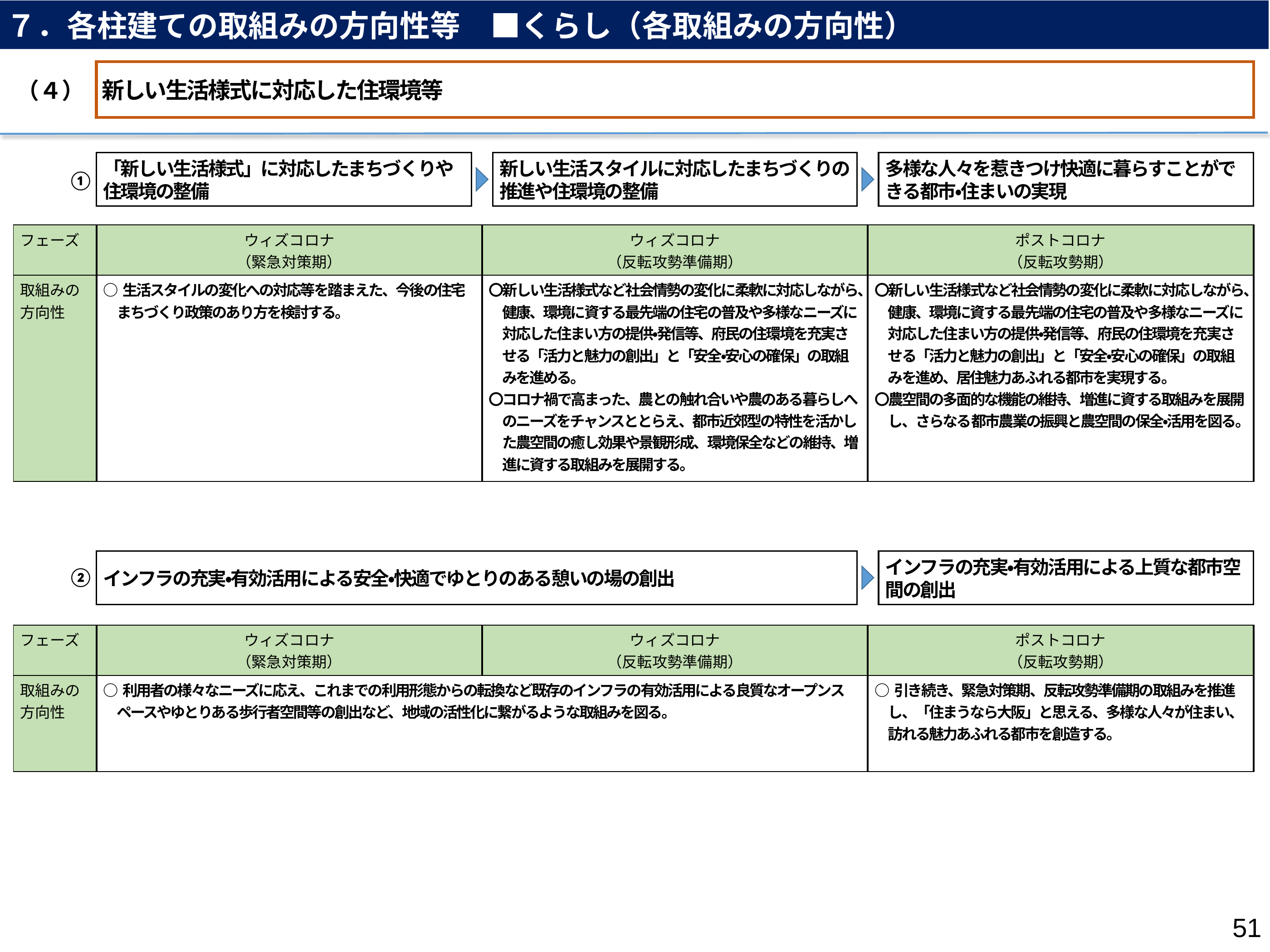

７．各柱建ての取組みの方向性等　■くらし（各取組みの方向性）
新しい生活様式に対応した住環境等
（４）
「新しい生活様式」に対応したまちづくりや住環境の整備
新しい生活スタイルに対応したまちづくりの推進や住環境の整備
多様な人々を惹きつけ快適に暮らすことができる都市・住まいの実現
①

| フェーズ | ウィズコロナ （緊急対策期） | ウィズコロナ （反転攻勢準備期） | ポストコロナ （反転攻勢期） |
| --- | --- | --- | --- |
| 取組みの 方向性 | ○生活スタイルの変化への対応等を踏まえた、今後の住宅まちづくり政策のあり方を検討する。 | 〇新しい生活様式など社会情勢の変化に柔軟に対応しながら、健康、環境に資する最先端の住宅の普及や多様なニーズに対応した住まい方の提供・発信等、府民の住環境を充実させる「活力と魅力の創出」と「安全・安心の確保」の取組みを進める。 〇コロナ禍で高まった、農との触れ合いや農のある暮らしへのニーズをチャンスととらえ、都市近郊型の特性を活かした農空間の癒し効果や景観形成、環境保全などの維持、増進に資する取組みを展開する。 | 〇新しい生活様式など社会情勢の変化に柔軟に対応しながら、健康、環境に資する最先端の住宅の普及や多様なニーズに対応した住まい方の提供・発信等、府民の住環境を充実させる「活力と魅力の創出」と「安全・安心の確保」の取組みを進め、居住魅力あふれる都市を実現する。 〇農空間の多面的な機能の維持、増進に資する取組みを展開し、さらなる都市農業の振興と農空間の保全・活用を図る。 |
インフラの充実・有効活用による安全・快適でゆとりのある憩いの場の創出
インフラの充実・有効活用による上質な都市空間の創出
②

| フェーズ | ウィズコロナ （緊急対策期） | ウィズコロナ （反転攻勢準備期） | ポストコロナ （反転攻勢期） |
| --- | --- | --- | --- |
| 取組みの 方向性 | ○利用者の様々なニーズに応え、これまでの利用形態からの転換など既存のインフラの有効活用による良質なオープンスペースやゆとりある歩行者空間等の創出など、地域の活性化に繋がるような取組みを図る。 |  | ○引き続き、緊急対策期、反転攻勢準備期の取組みを推進し、「住まうなら大阪」と思える、多様な人々が住まい、訪れる魅力あふれる都市を創造する。 |
51